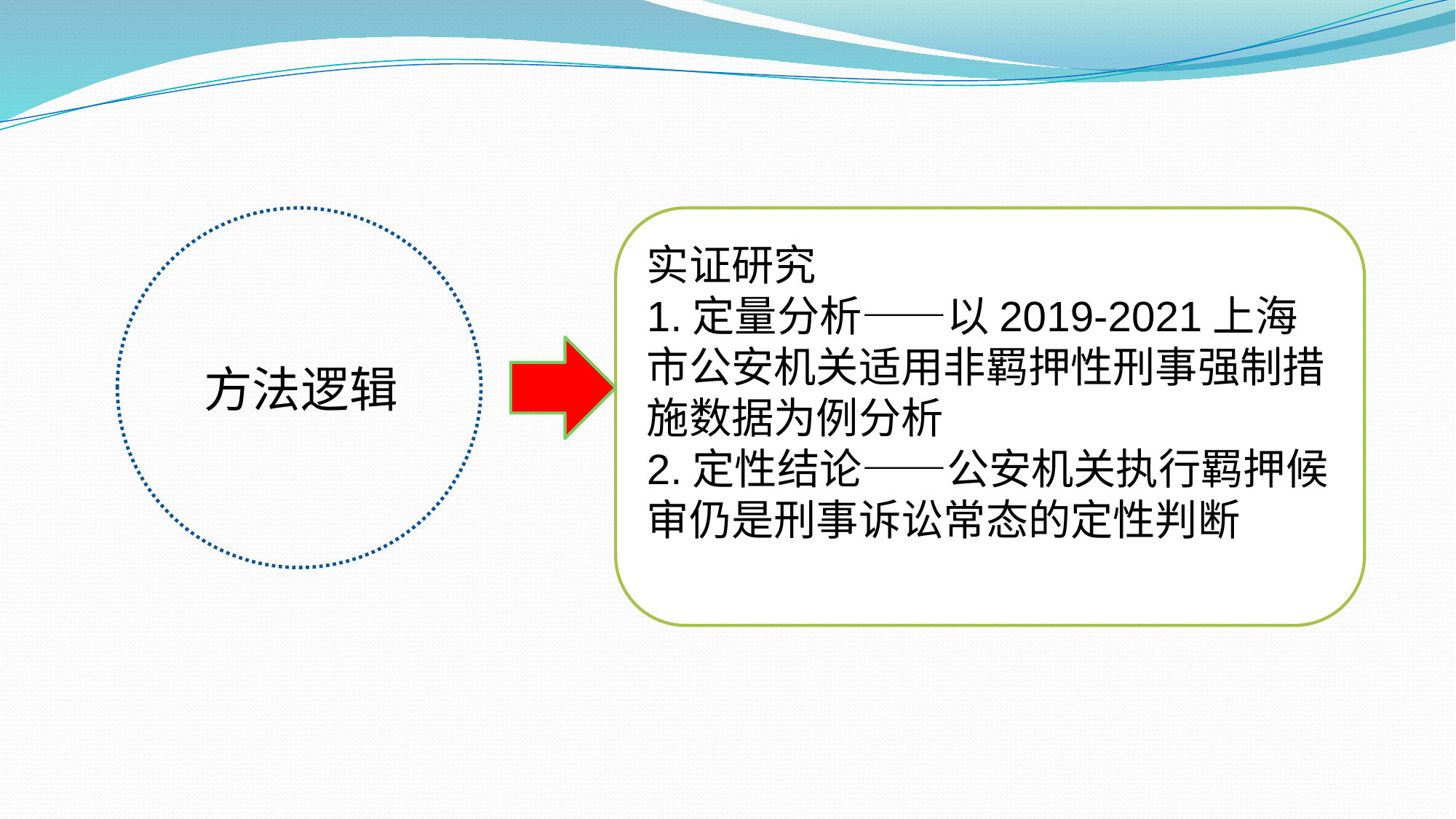

方法逻辑
实证研究
1.定量分析——以2019-2021上海市公安机关适用非羁押性刑事强制措施数据为例分析
2.定性结论——公安机关执行羁押候审仍是刑事诉讼常态的定性判断